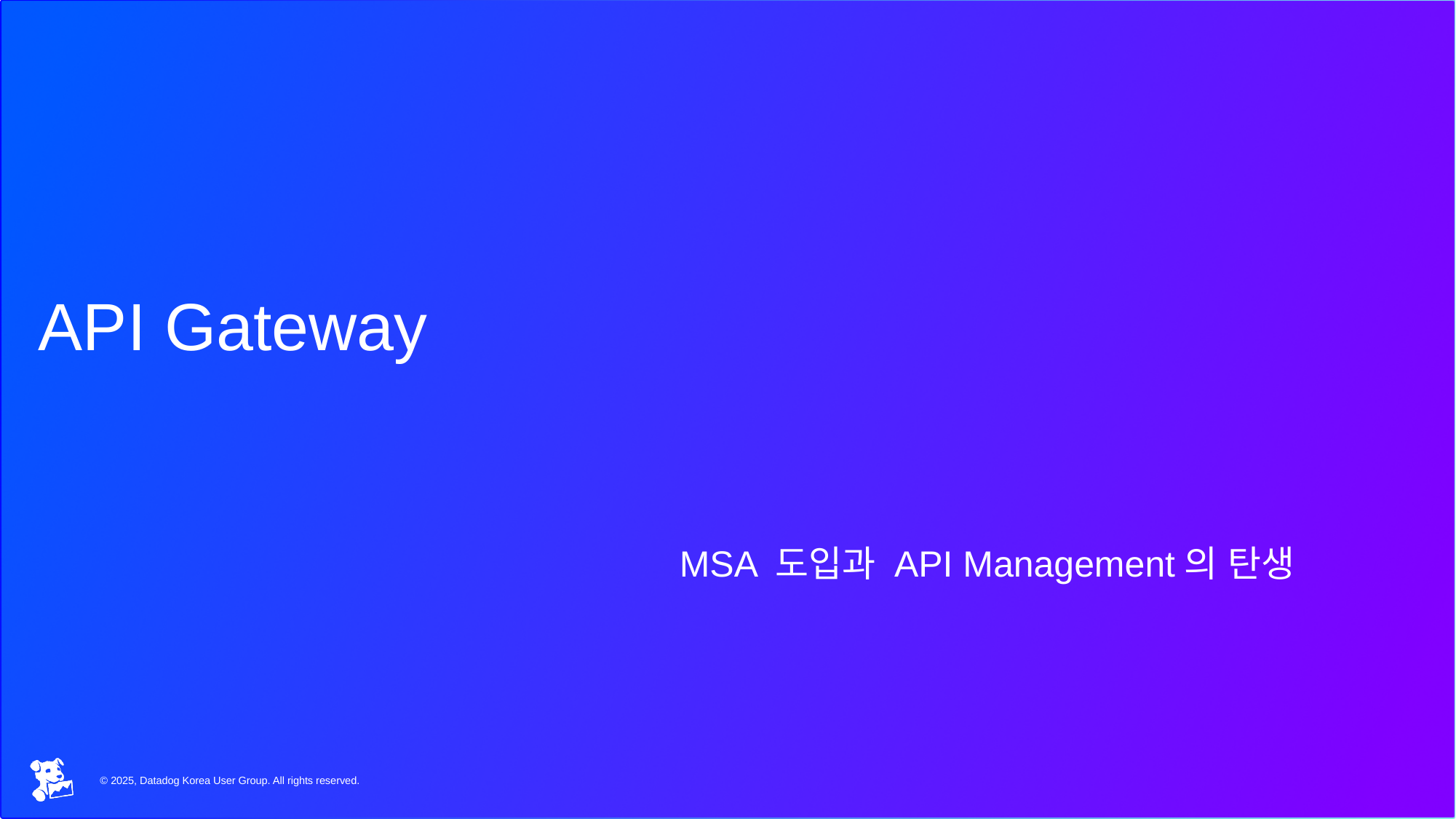

API Gateway
MSA 도입과 API Management의 탄생